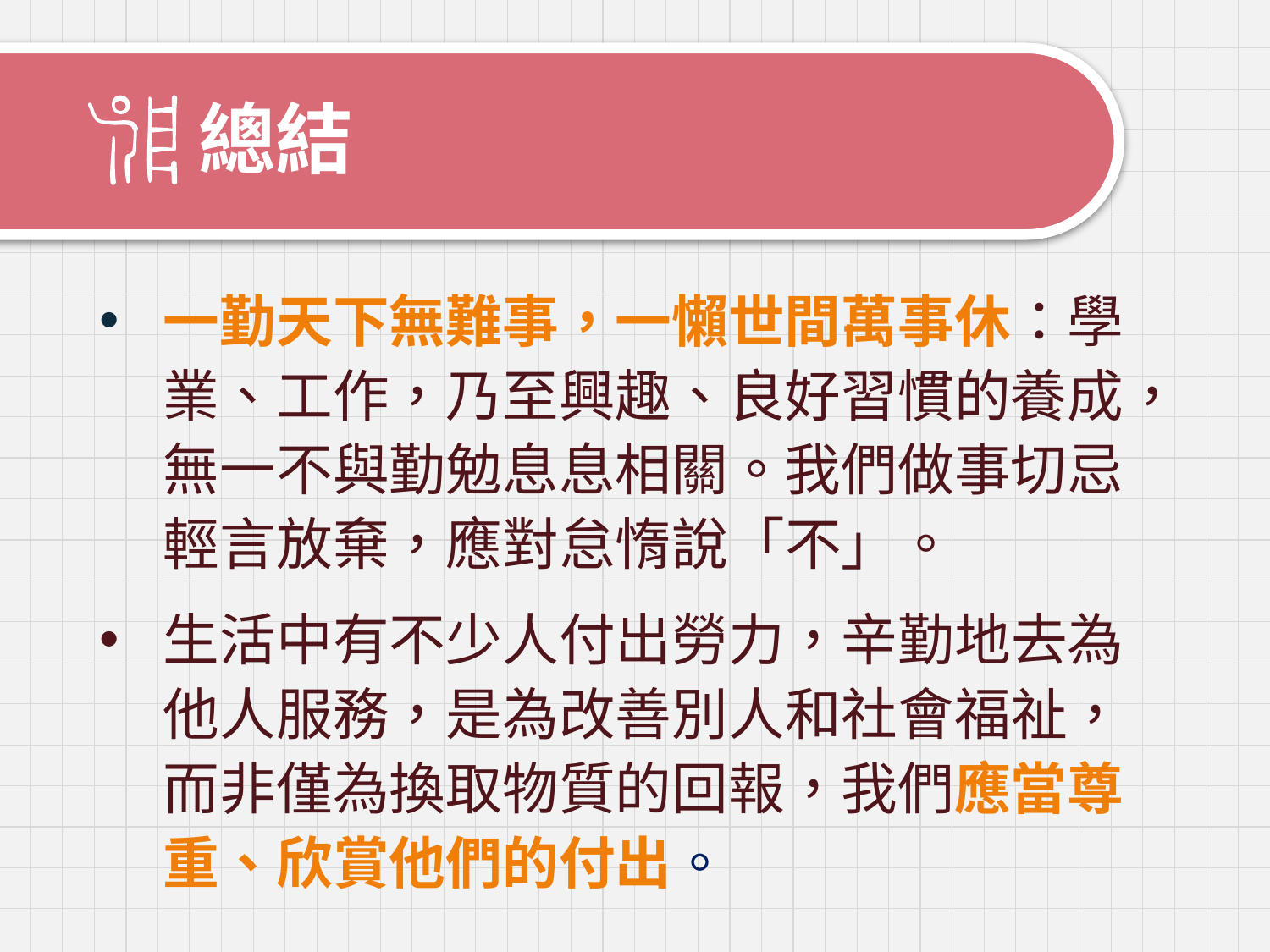

# 總結

一勤天下無難事，一懶世間萬事休：學業、工作，乃至興趣、良好習慣的養成，無一不與勤勉息息相關。我們做事切忌輕言放棄，應對怠惰說「不」。
生活中有不少人付出勞力，辛勤地去為他人服務，是為改善別人和社會福祉，而非僅為換取物質的回報，我們應當尊重、欣賞他們的付出。